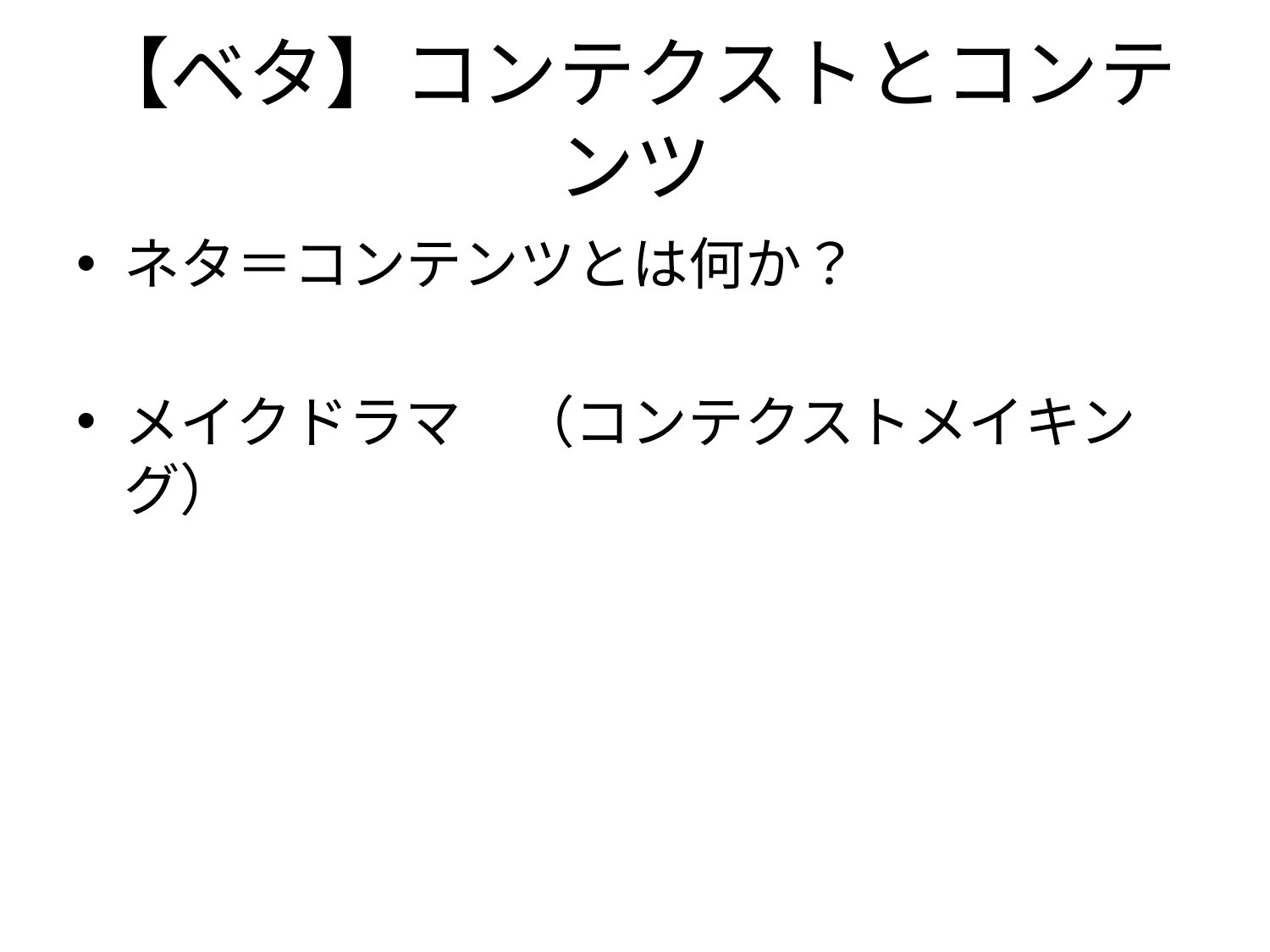

# 【ベタ】コンテクストとコンテンツ
ネタ＝コンテンツとは何か？

メイクドラマ　（コンテクストメイキング）